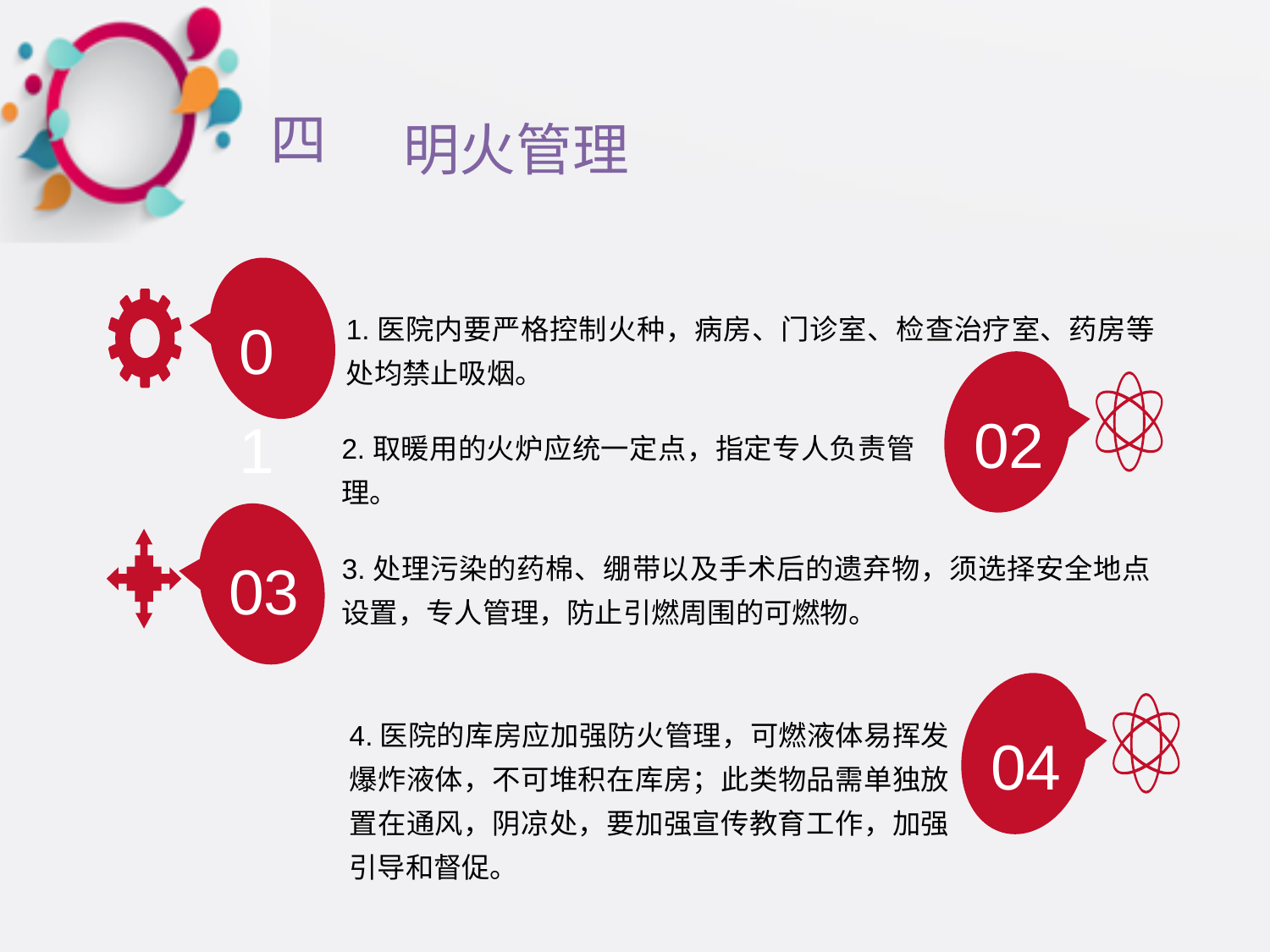

明火管理
四

01

1.医院内要严格控制火种，病房、门诊室、检查治疗室、药房等处均禁止吸烟。

02

2.取暖用的火炉应统一定点，指定专人负责管理。

03

3.处理污染的药棉、绷带以及手术后的遗弃物，须选择安全地点设置，专人管理，防止引燃周围的可燃物。

04

4.医院的库房应加强防火管理，可燃液体易挥发爆炸液体，不可堆积在库房；此类物品需单独放置在通风，阴凉处，要加强宣传教育工作，加强引导和督促。